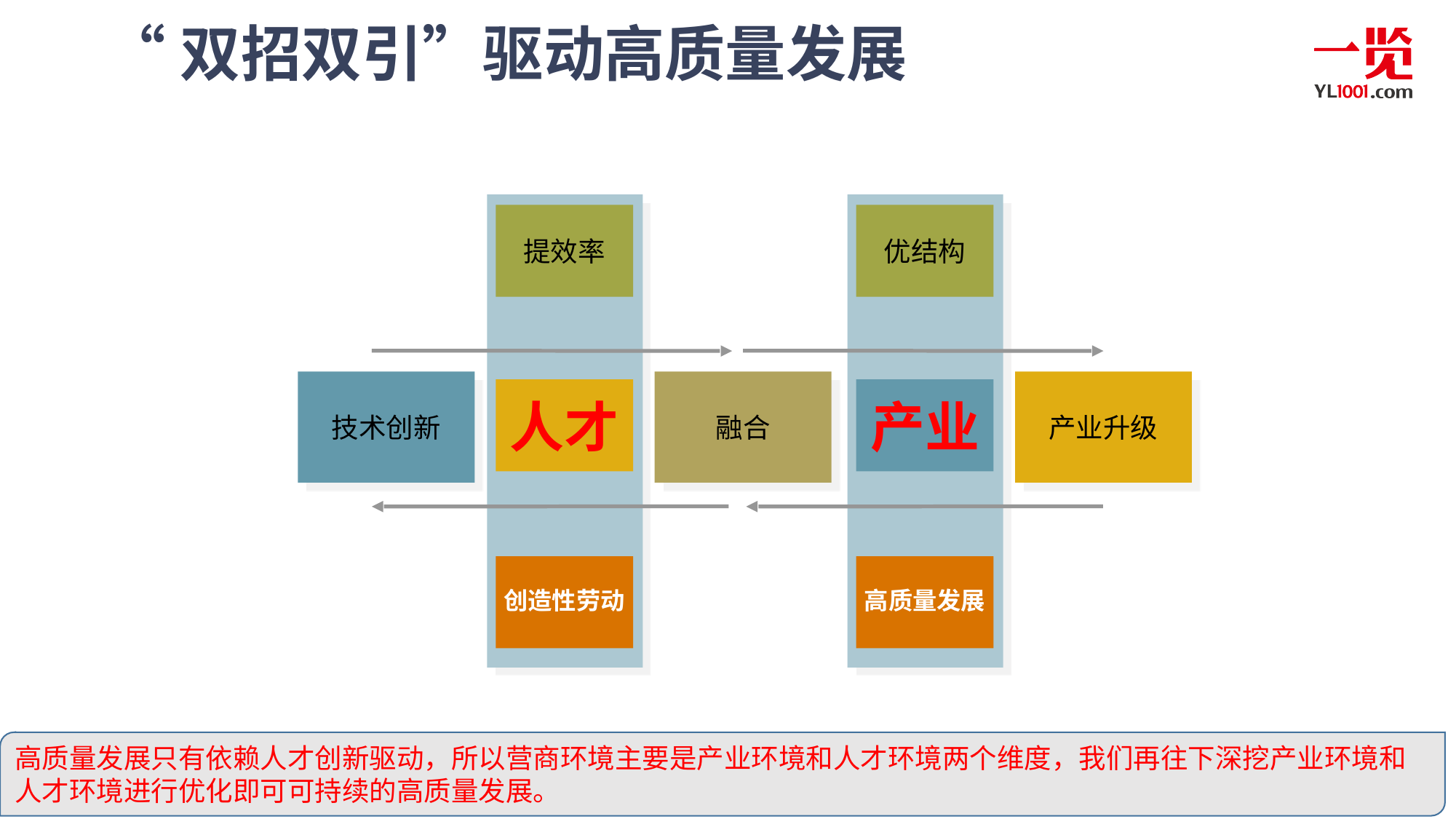

“双招双引”驱动高质量发展

提效率
优结构
技术创新
融合
产业升级
人才
产业
创造性劳动
高质量发展
高质量发展只有依赖人才创新驱动，所以营商环境主要是产业环境和人才环境两个维度，我们再往下深挖产业环境和人才环境进行优化即可可持续的高质量发展。